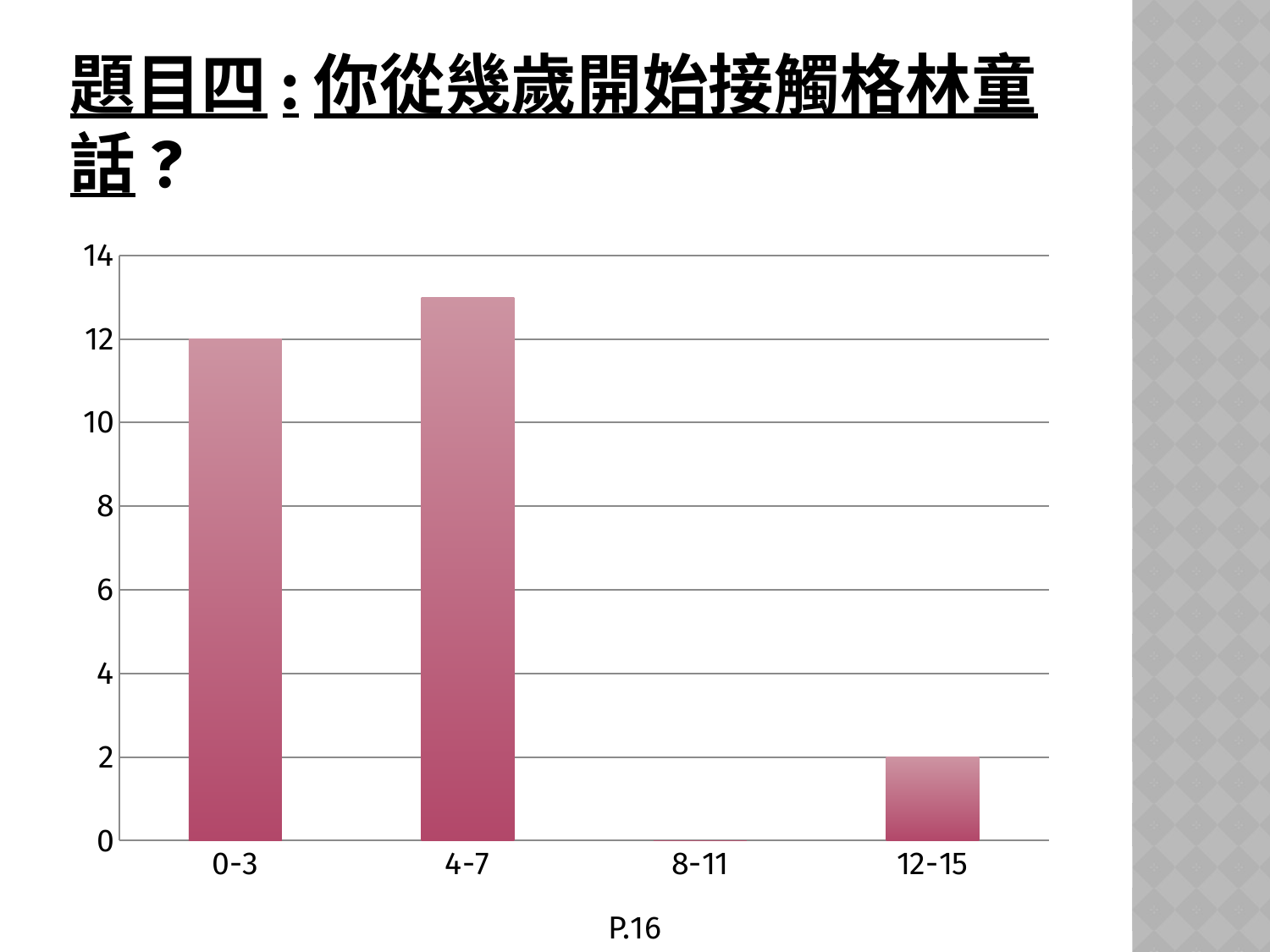

# 題目四:你從幾歲開始接觸格林童話?

### Chart

| Category | 人 |
|---|---|
|  0-3  | 12.0 |
| 4-7 | 13.0 |
| 8-11 | 0.0 |
| 12-15 | 2.0 |
P.16